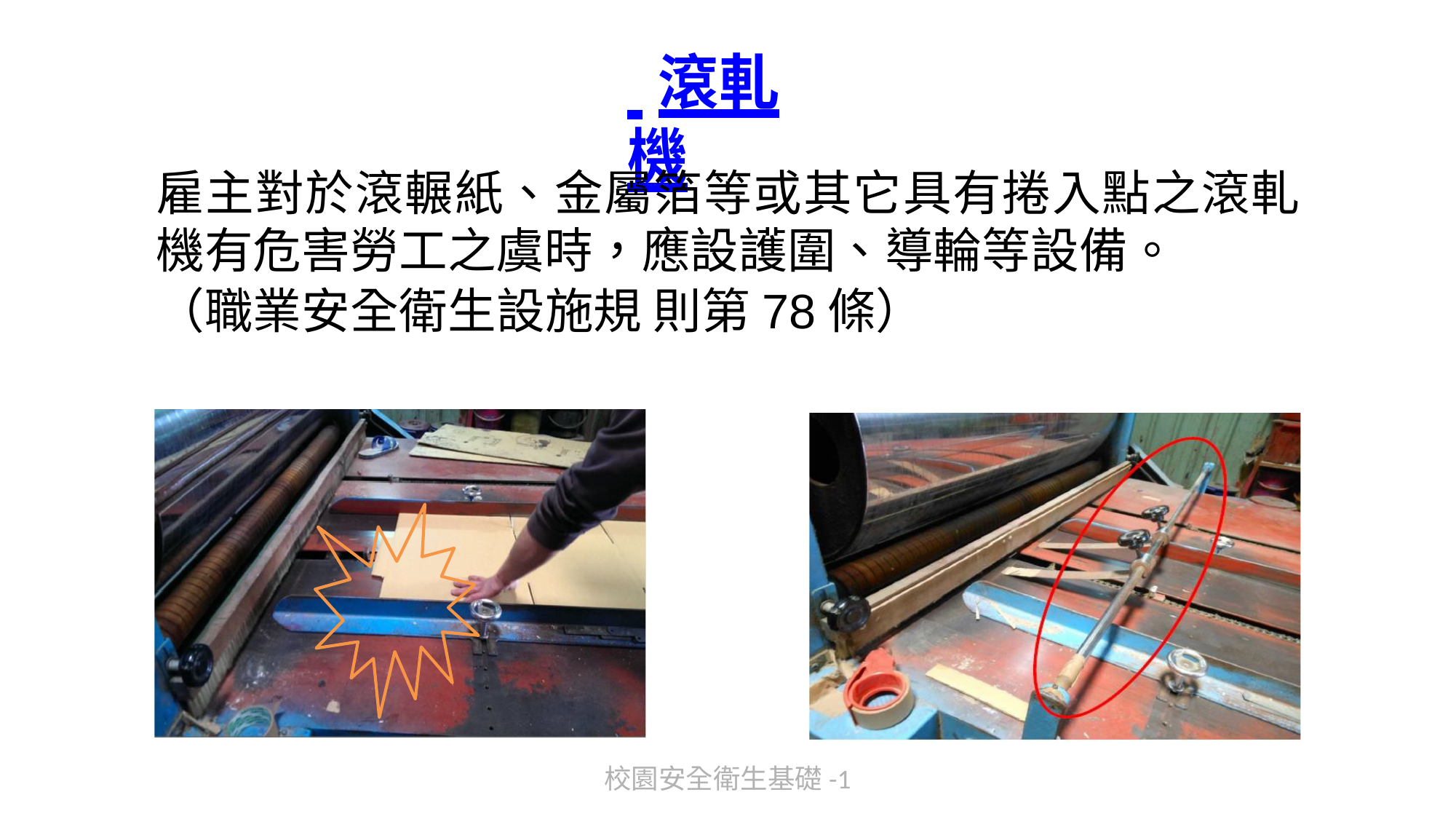

# 滾軋機
雇主對於滾輾紙、金屬箔等或其它具有捲入點之滾軋機有危害勞工之虞時，應設護圍、導輪等設備。
（職業安全衛生設施規 則第78條）

校園安全衛生基礎-1
205